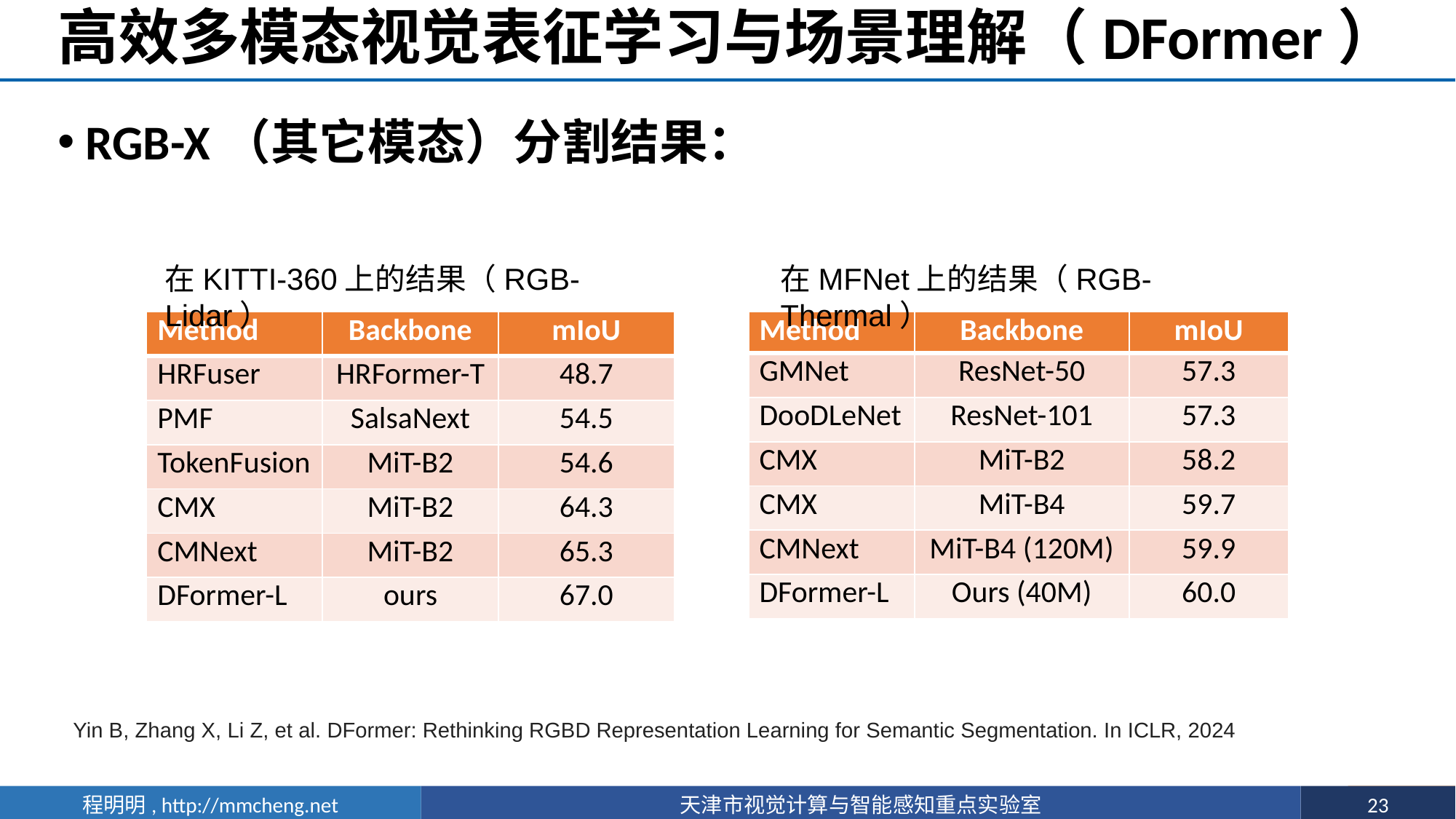

# 高效多模态视觉表征学习与场景理解（DFormer）
RGB-X（其它模态）分割结果：

在KITTI-360上的结果（RGB-Lidar）
在MFNet上的结果（RGB-Thermal）
| Method | Backbone | mIoU |
| --- | --- | --- |
| HRFuser | HRFormer-T | 48.7 |
| PMF | SalsaNext | 54.5 |
| TokenFusion | MiT-B2 | 54.6 |
| CMX | MiT-B2 | 64.3 |
| CMNext | MiT-B2 | 65.3 |
| DFormer-L | ours | 67.0 |
| Method | Backbone | mIoU |
| --- | --- | --- |
| GMNet | ResNet-50 | 57.3 |
| DooDLeNet | ResNet-101 | 57.3 |
| CMX | MiT-B2 | 58.2 |
| CMX | MiT-B4 | 59.7 |
| CMNext | MiT-B4 (120M) | 59.9 |
| DFormer-L | Ours (40M) | 60.0 |
Yin B, Zhang X, Li Z, et al. DFormer: Rethinking RGBD Representation Learning for Semantic Segmentation. In ICLR, 2024